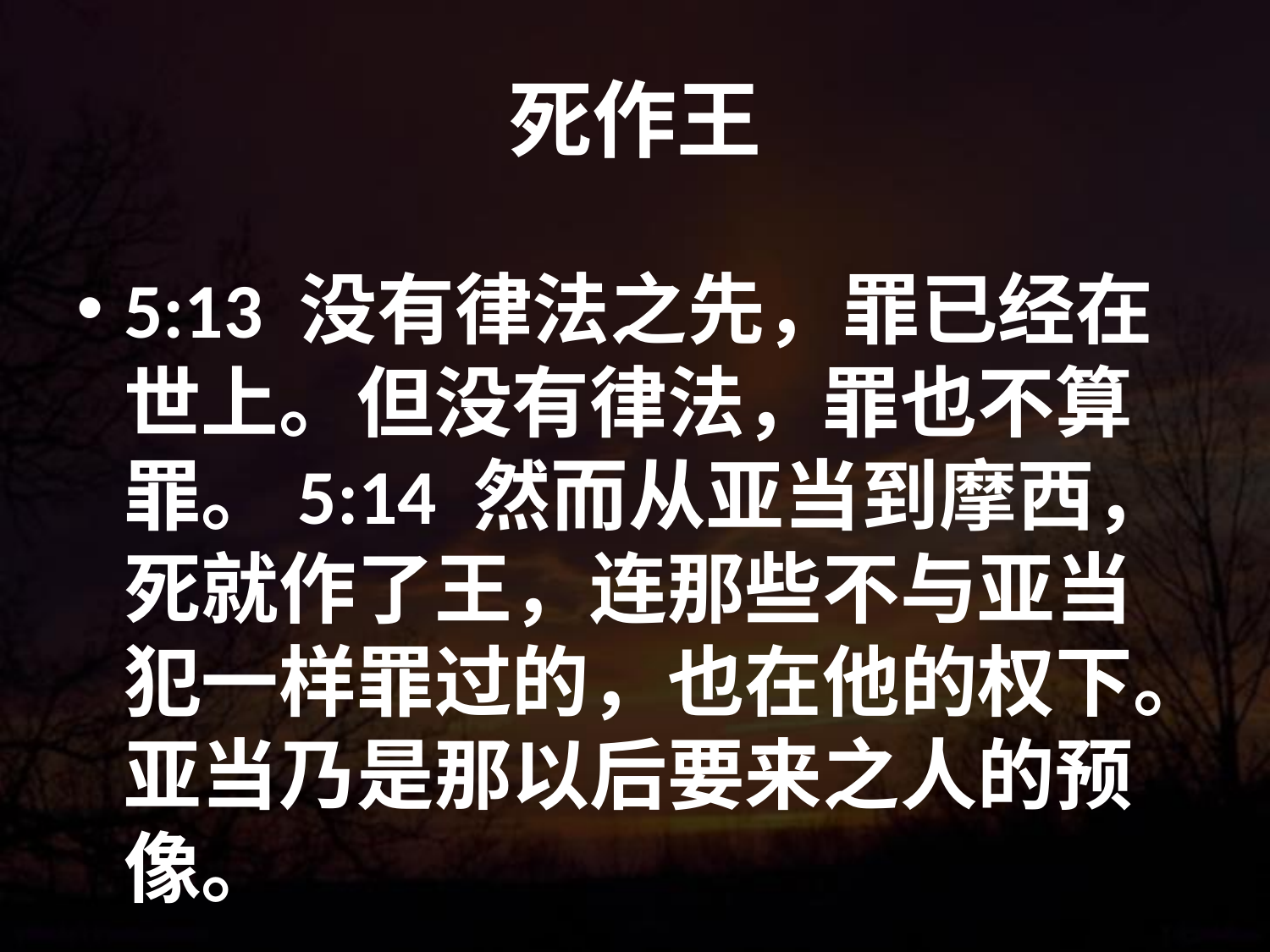

# 死作王
5:13 没有律法之先，罪已经在世上。但没有律法，罪也不算罪。5:14 然而从亚当到摩西，死就作了王，连那些不与亚当犯一样罪过的，也在他的权下。亚当乃是那以后要来之人的预像。